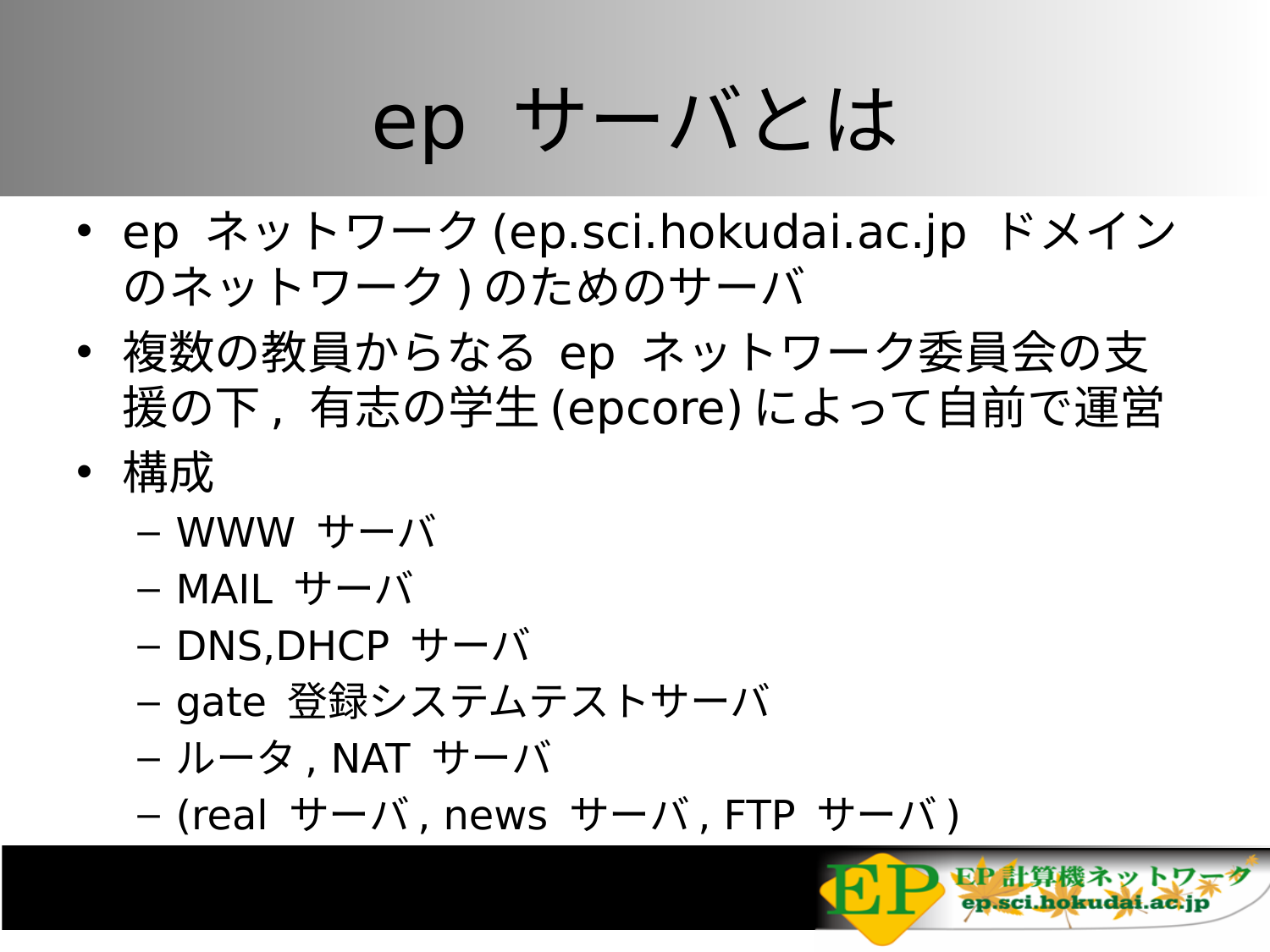

# ep サーバとは
ep ネットワーク(ep.sci.hokudai.ac.jp ドメインのネットワーク)のためのサーバ
複数の教員からなる ep ネットワーク委員会の支援の下, 有志の学生(epcore)によって自前で運営
構成
WWW サーバ
MAIL サーバ
DNS,DHCP サーバ
gate 登録システムテストサーバ
ルータ, NAT サーバ
(real サーバ, news サーバ, FTP サーバ)